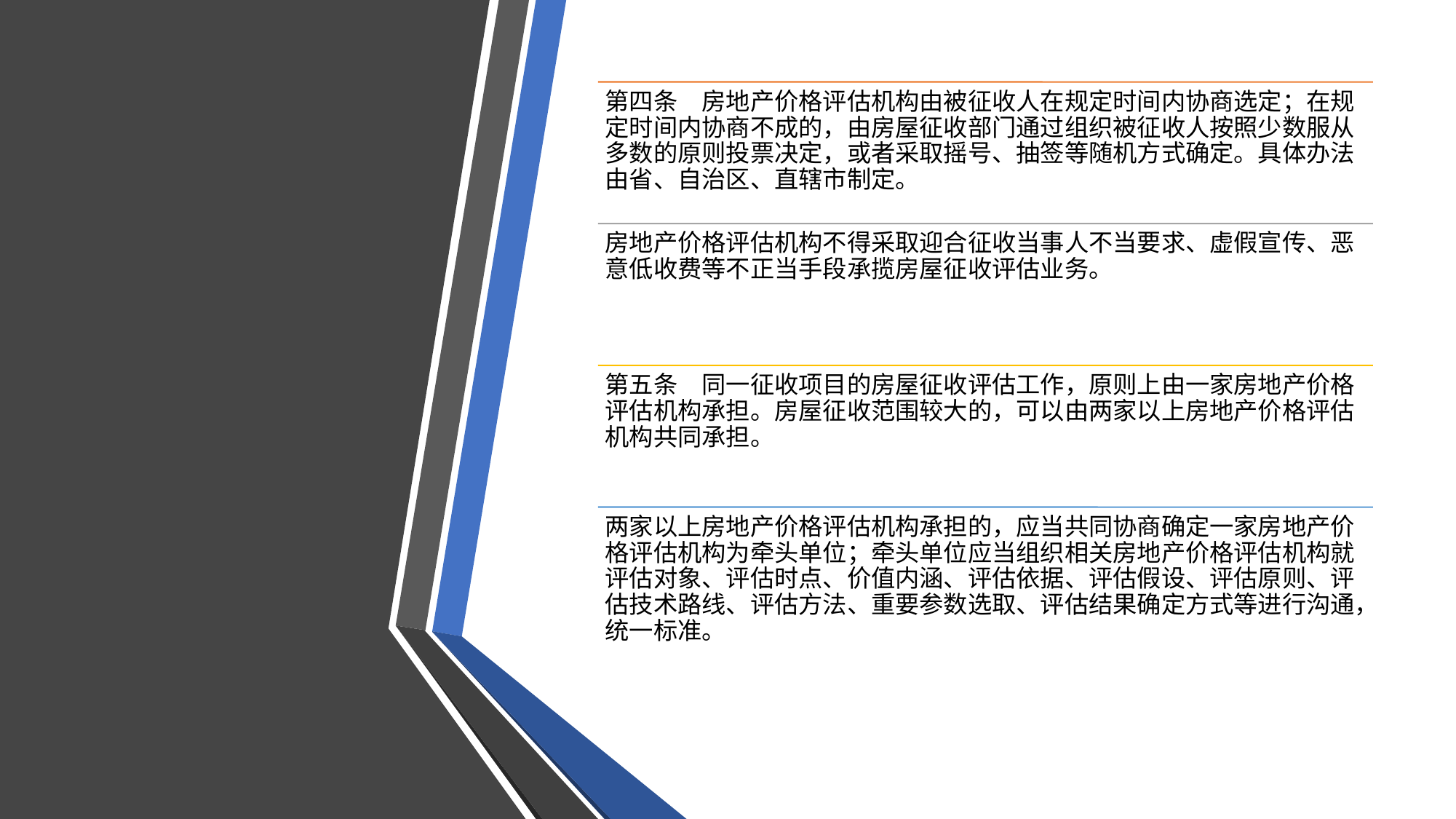

#
第四条　房地产价格评估机构由被征收人在规定时间内协商选定；在规定时间内协商不成的，由房屋征收部门通过组织被征收人按照少数服从多数的原则投票决定，或者采取摇号、抽签等随机方式确定。具体办法由省、自治区、直辖市制定。
房地产价格评估机构不得采取迎合征收当事人不当要求、虚假宣传、恶意低收费等不正当手段承揽房屋征收评估业务。
第五条　同一征收项目的房屋征收评估工作，原则上由一家房地产价格评估机构承担。房屋征收范围较大的，可以由两家以上房地产价格评估机构共同承担。
两家以上房地产价格评估机构承担的，应当共同协商确定一家房地产价格评估机构为牵头单位；牵头单位应当组织相关房地产价格评估机构就评估对象、评估时点、价值内涵、评估依据、评估假设、评估原则、评估技术路线、评估方法、重要参数选取、评估结果确定方式等进行沟通，统一标准。